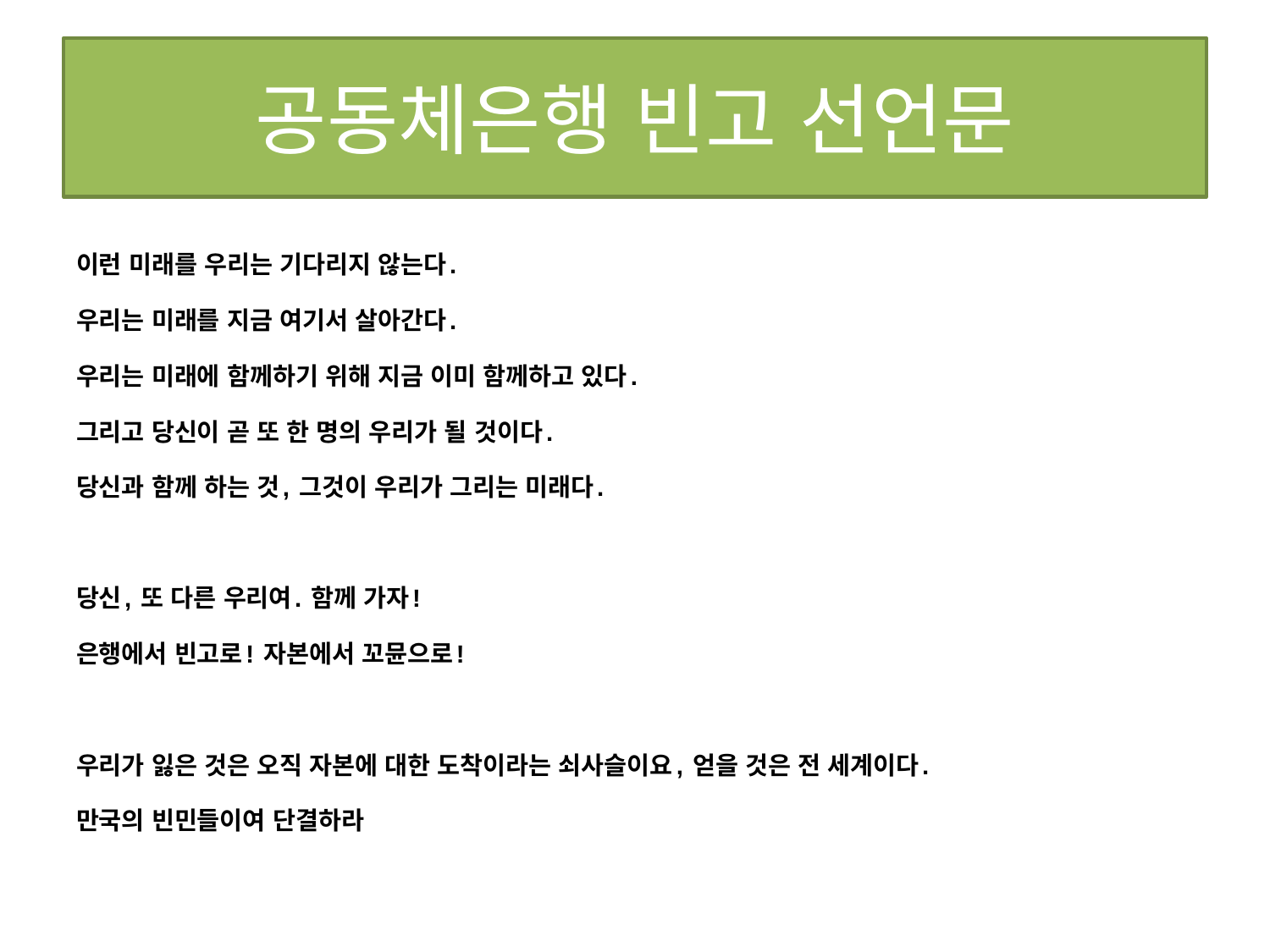

# 공동체은행 빈고 선언문
이런 미래를 우리는 기다리지 않는다.
우리는 미래를 지금 여기서 살아간다.
우리는 미래에 함께하기 위해 지금 이미 함께하고 있다.
그리고 당신이 곧 또 한 명의 우리가 될 것이다.
당신과 함께 하는 것, 그것이 우리가 그리는 미래다.

당신, 또 다른 우리여. 함께 가자!
은행에서 빈고로! 자본에서 꼬뮨으로!

우리가 잃은 것은 오직 자본에 대한 도착이라는 쇠사슬이요, 얻을 것은 전 세계이다.
만국의 빈민들이여 단결하라